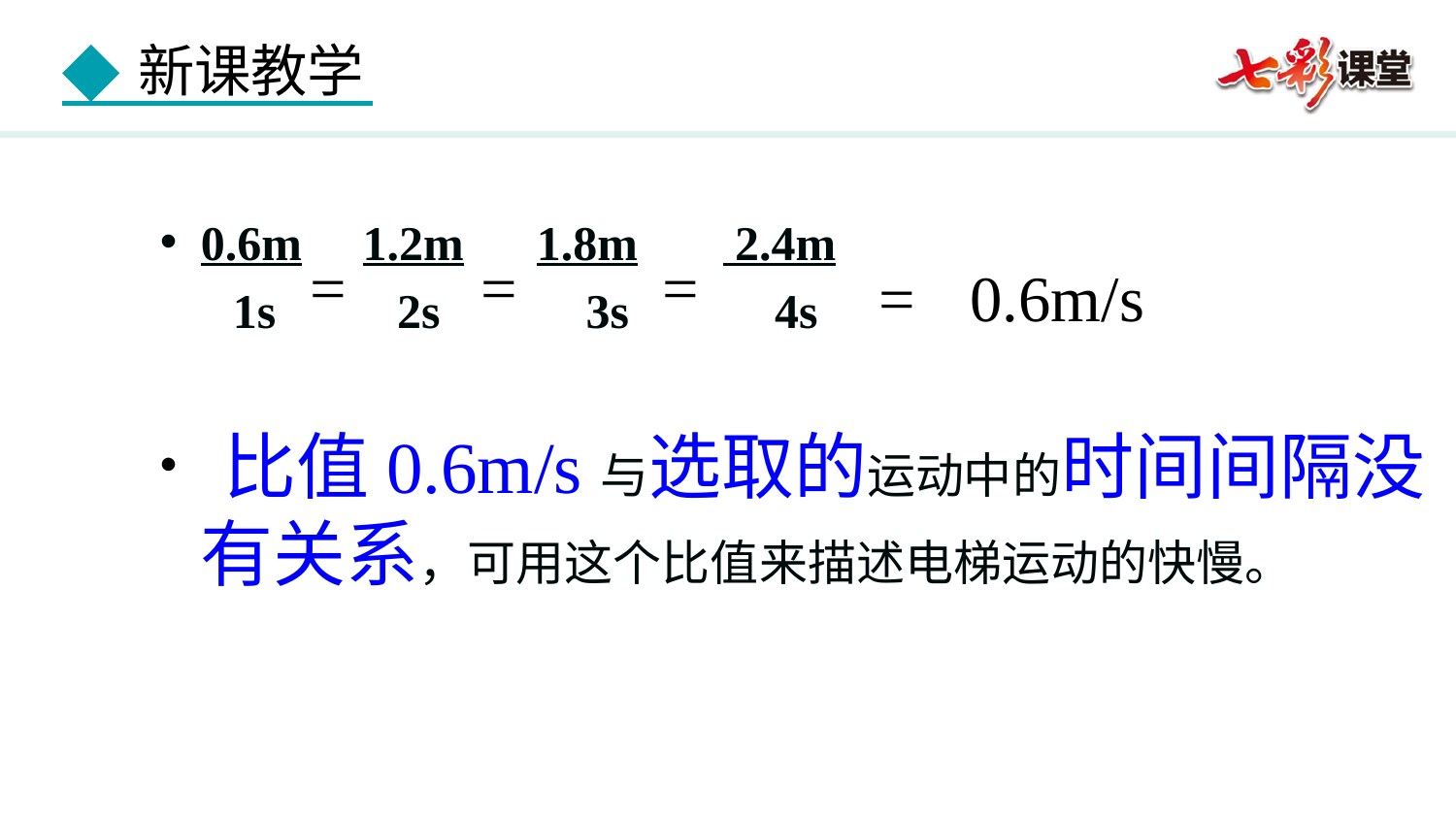

0.6m     1.2m      1.8m        2.4m
      1s          2s            3s            4s

 比值0.6m/s与选取的运动中的时间间隔没有关系，可用这个比值来描述电梯运动的快慢。
=
=
=
=
0.6m/s